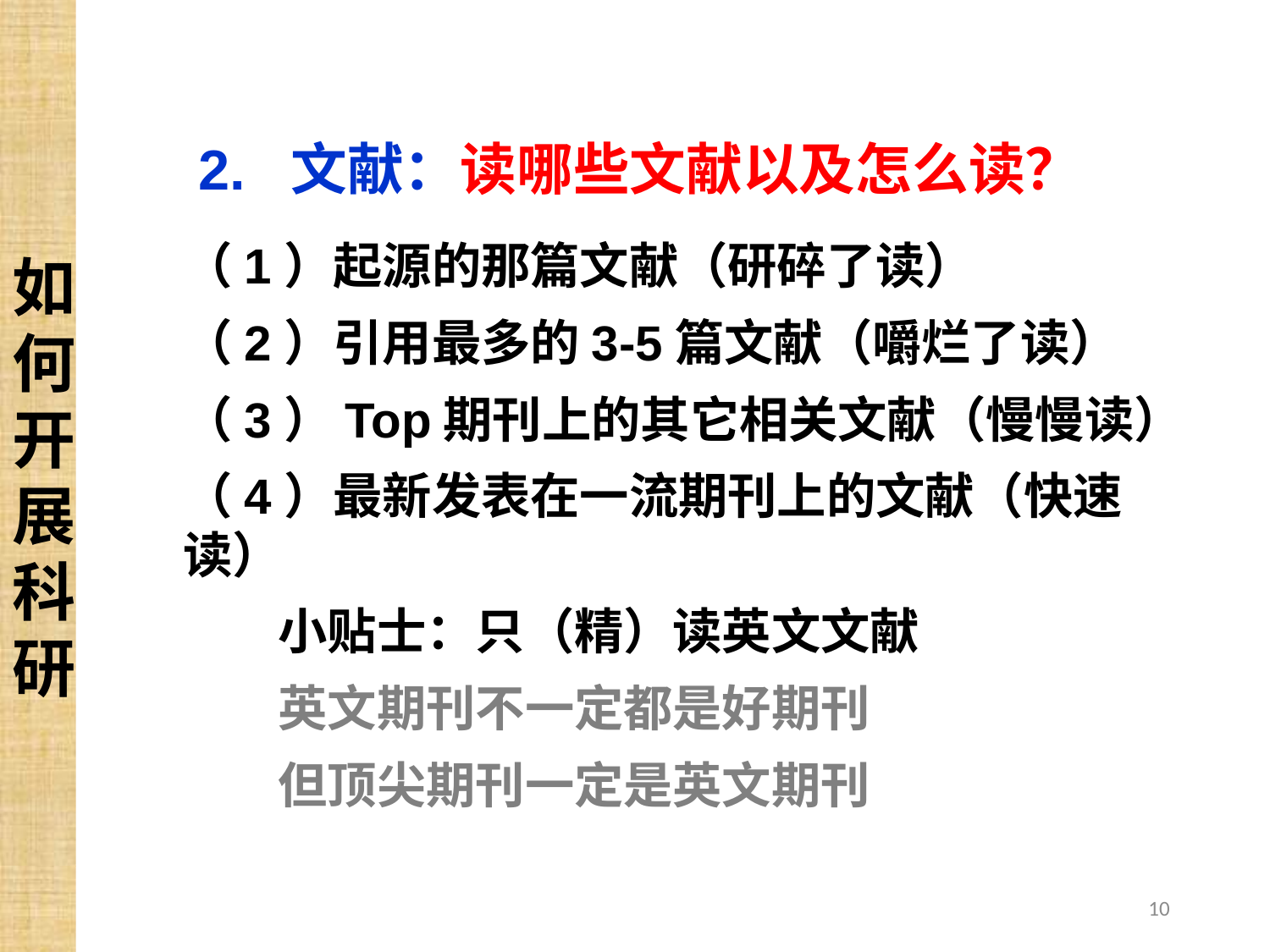

如何开展科研
2.  文献：读哪些文献以及怎么读？
（1）起源的那篇文献（研碎了读）
（2）引用最多的3-5篇文献（嚼烂了读）
（3）Top期刊上的其它相关文献（慢慢读）
（4）最新发表在一流期刊上的文献（快速读）
小贴士：只（精）读英文文献
英文期刊不一定都是好期刊
但顶尖期刊一定是英文期刊
10